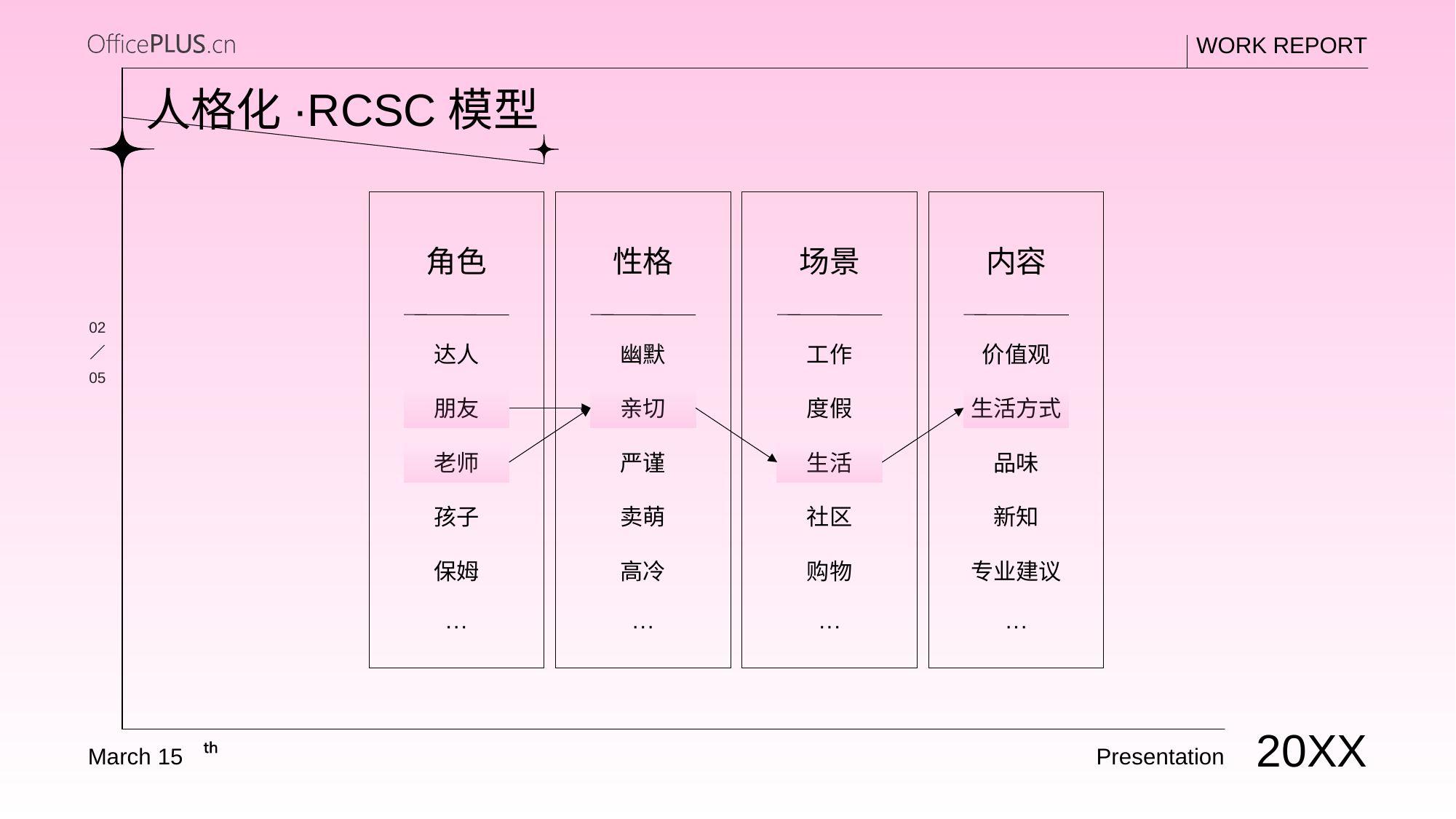

人格化·RCSC模型

Role
角色
达人
朋友
老师
孩子
保姆
···

Character
性格
幽默
亲切
严谨
卖萌
高冷
···

Scene
场景
工作
度假
生活
社区
购物
···

Content
内容
价值观
生活方式
品味
新知
专业建议
···

02
05
20XX

March 15